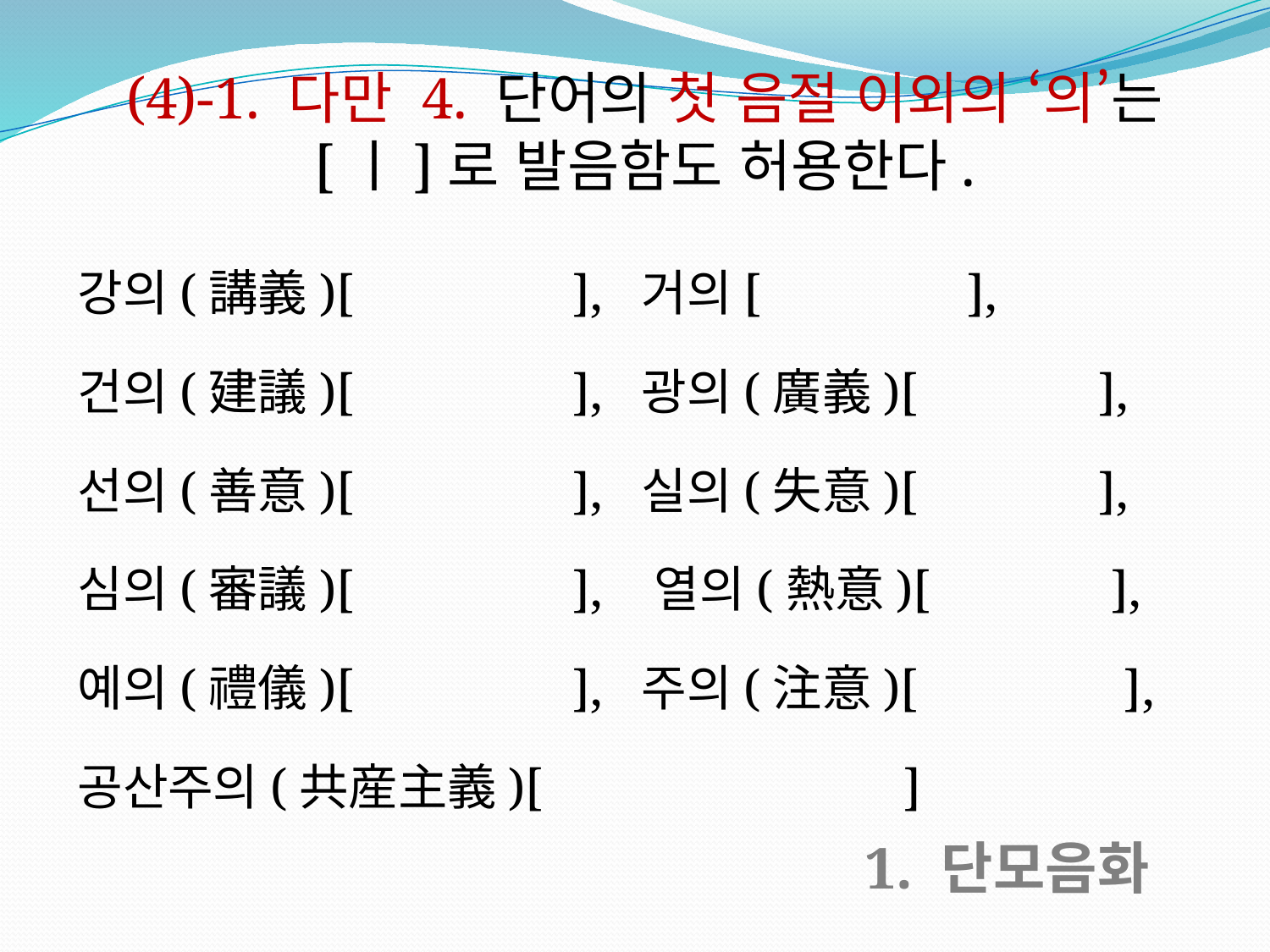

(4)-1. 다만 4. 단어의 첫 음절 이외의 ‘의’는 [ㅣ]로 발음함도 허용한다.
강의(講義)[                 ],  거의[                ],
건의(建議)[                 ],  광의(廣義)[              ],
선의(善意)[                 ],  실의(失意)[              ],
심의(審議)[                 ],   열의(熱意)[              ],
예의(禮儀)[                 ],  주의(注意)[                ],
공산주의(共産主義)[                            ]

1. 단모음화